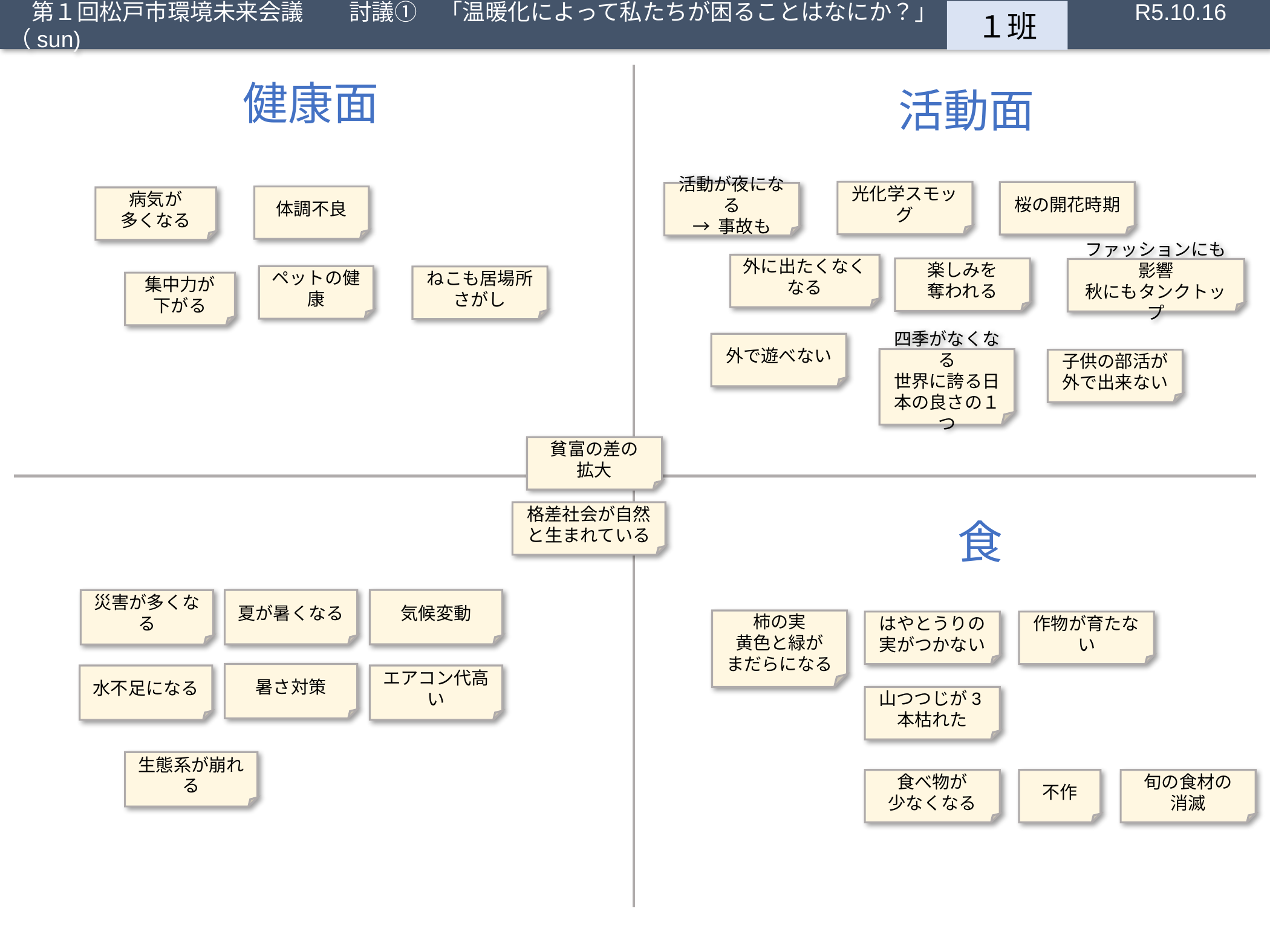

第１回松戸市環境未来会議　　討議①　「温暖化によって私たちが困ることはなにか？」　                                 R5.10.16（sun)
１班
健康面
活動面
光化学スモッグ
桜の開花時期
活動が夜になる
→ 事故も
体調不良
病気が
多くなる
外に出たくなくなる
楽しみを
奪われる
ファッションにも影響
秋にもタンクトップ
ペットの健康
ねこも居場所
さがし
集中力が
下がる
外で遊べない
四季がなくなる
世界に誇る日本の良さの１つ
子供の部活が外で出来ない
貧富の差の
拡大
食
格差社会が自然と生まれている
夏が暑くなる
気候変動
災害が多くなる
柿の実
黄色と緑が
まだらになる
はやとうりの実がつかない
作物が育たない
暑さ対策
水不足になる
エアコン代高い
山つつじが3本枯れた
生態系が崩れる
旬の食材の
消滅
不作
食べ物が
少なくなる